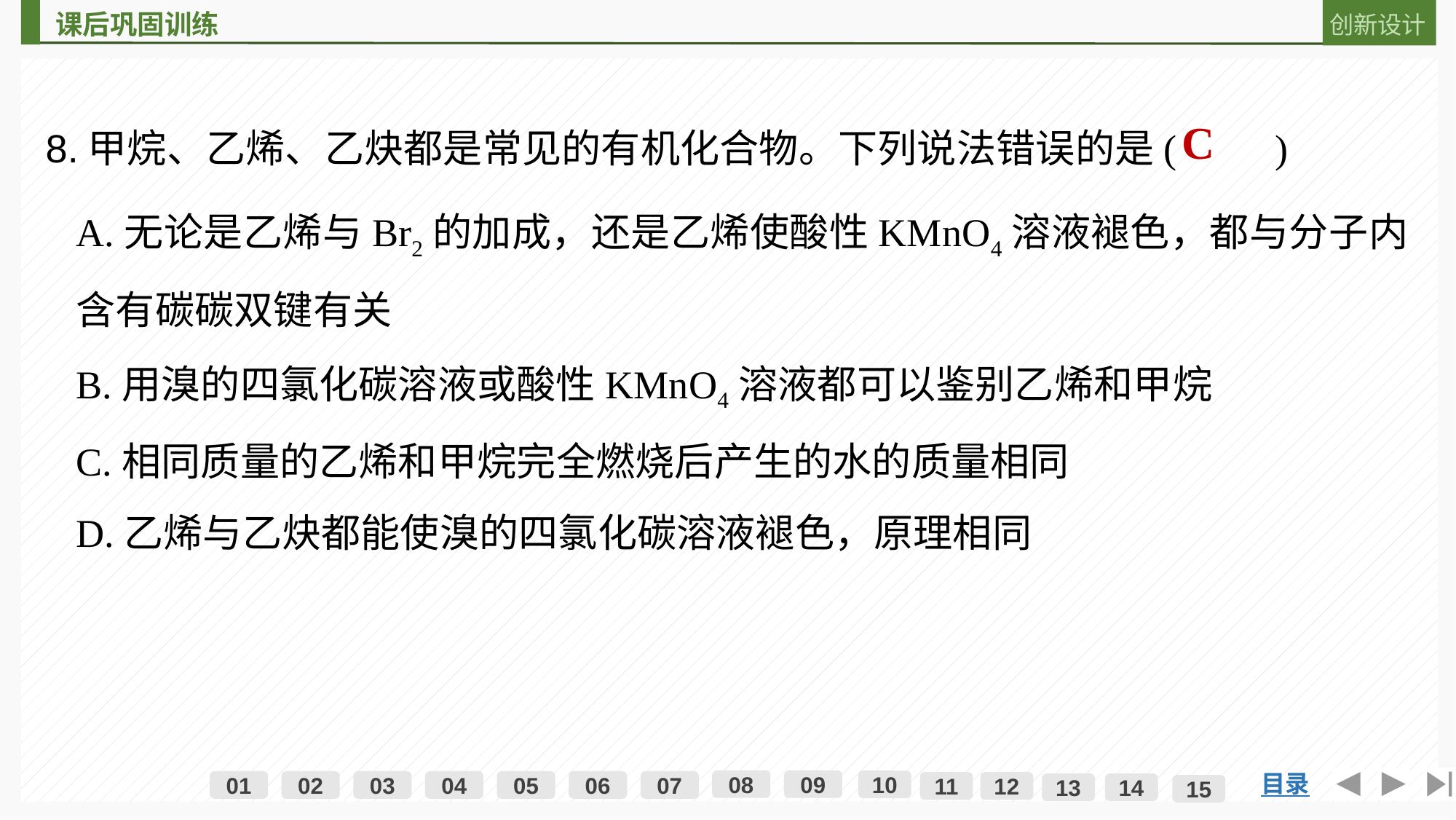

8.甲烷、乙烯、乙炔都是常见的有机化合物。下列说法错误的是(　　)
C
A.无论是乙烯与Br2的加成，还是乙烯使酸性KMnO4溶液褪色，都与分子内含有碳碳双键有关
B.用溴的四氯化碳溶液或酸性KMnO4溶液都可以鉴别乙烯和甲烷
C.相同质量的乙烯和甲烷完全燃烧后产生的水的质量相同
D.乙烯与乙炔都能使溴的四氯化碳溶液褪色，原理相同